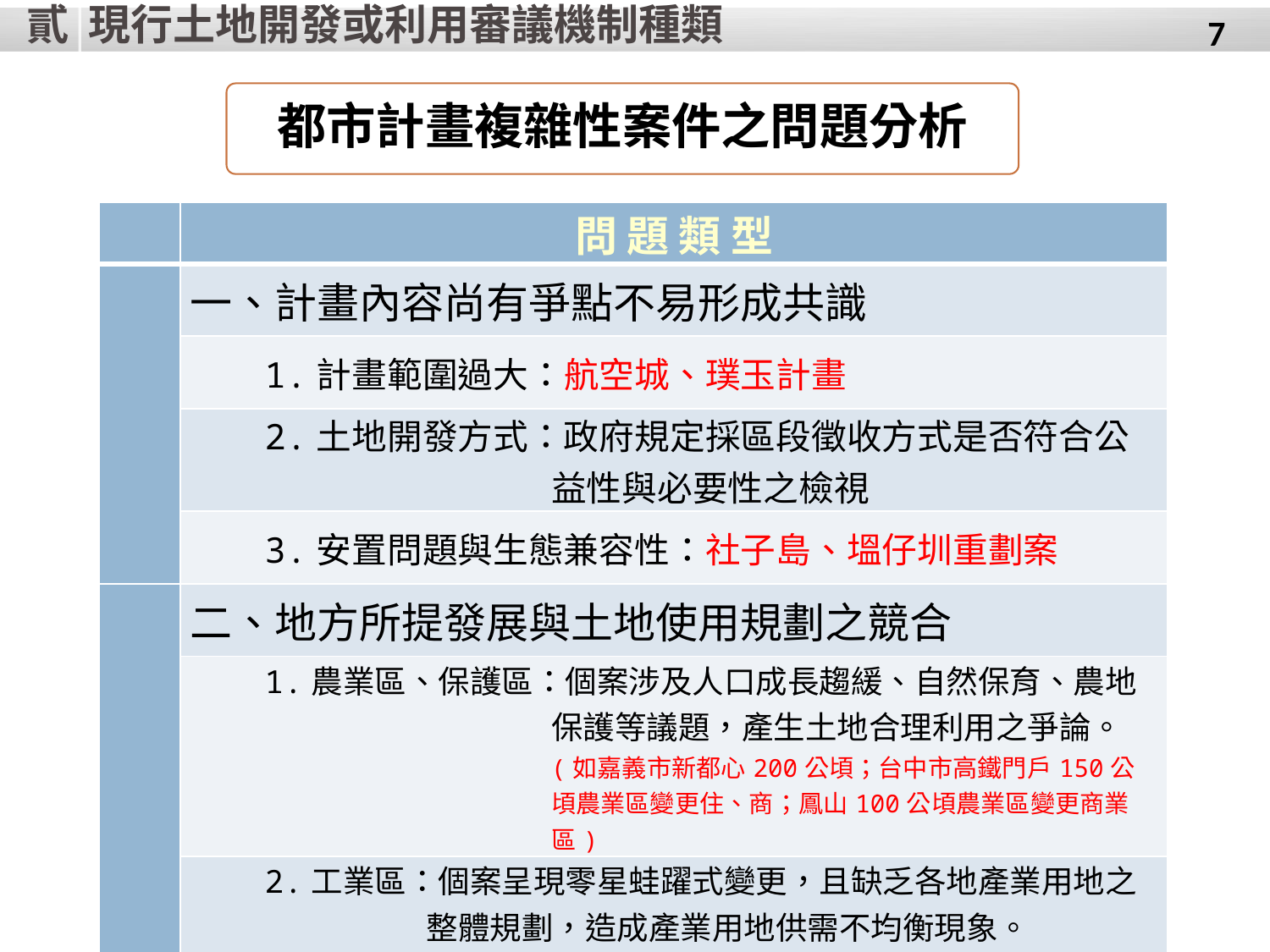

貳
現行土地開發或利用審議機制種類
7

都市計畫複雜性案件之問題分析
|  | 問 題 類 型 |
| --- | --- |
|  | 一、計畫內容尚有爭點不易形成共識 |
|  | 1.計畫範圍過大：航空城、璞玉計畫 |
|  | 2.土地開發方式：政府規定採區段徵收方式是否符合公益性與必要性之檢視 |
|  | 3.安置問題與生態兼容性：社子島、塭仔圳重劃案 |
|  | 二、地方所提發展與土地使用規劃之競合 |
|  | 1.農業區、保護區：個案涉及人口成長趨緩、自然保育、農地保護等議題，產生土地合理利用之爭論。 (如嘉義市新都心200公頃；台中市高鐵門戶150公頃農業區變更住、商；鳳山100公頃農業區變更商業區) |
|  | 2.工業區：個案呈現零星蛙躍式變更，且缺乏各地產業用地之整體規劃，造成產業用地供需不均衡現象。 (新北市工業區變更為住、商，數量近30件居全國之冠) |